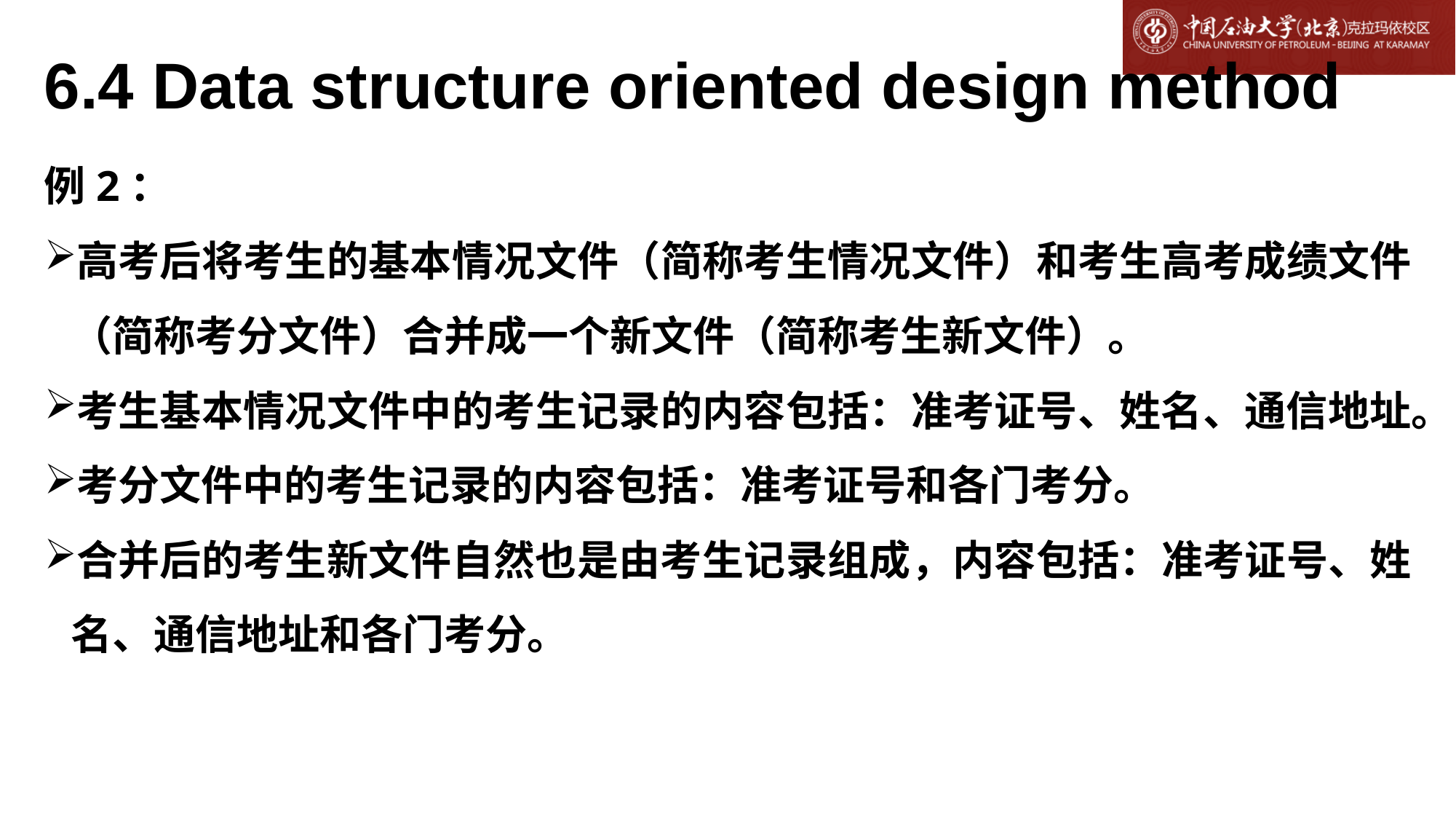

# 6.4 Data structure oriented design method
例2：
高考后将考生的基本情况文件（简称考生情况文件）和考生高考成绩文件（简称考分文件）合并成一个新文件（简称考生新文件）。
考生基本情况文件中的考生记录的内容包括：准考证号、姓名、通信地址。
考分文件中的考生记录的内容包括：准考证号和各门考分。
合并后的考生新文件自然也是由考生记录组成，内容包括：准考证号、姓名、通信地址和各门考分。